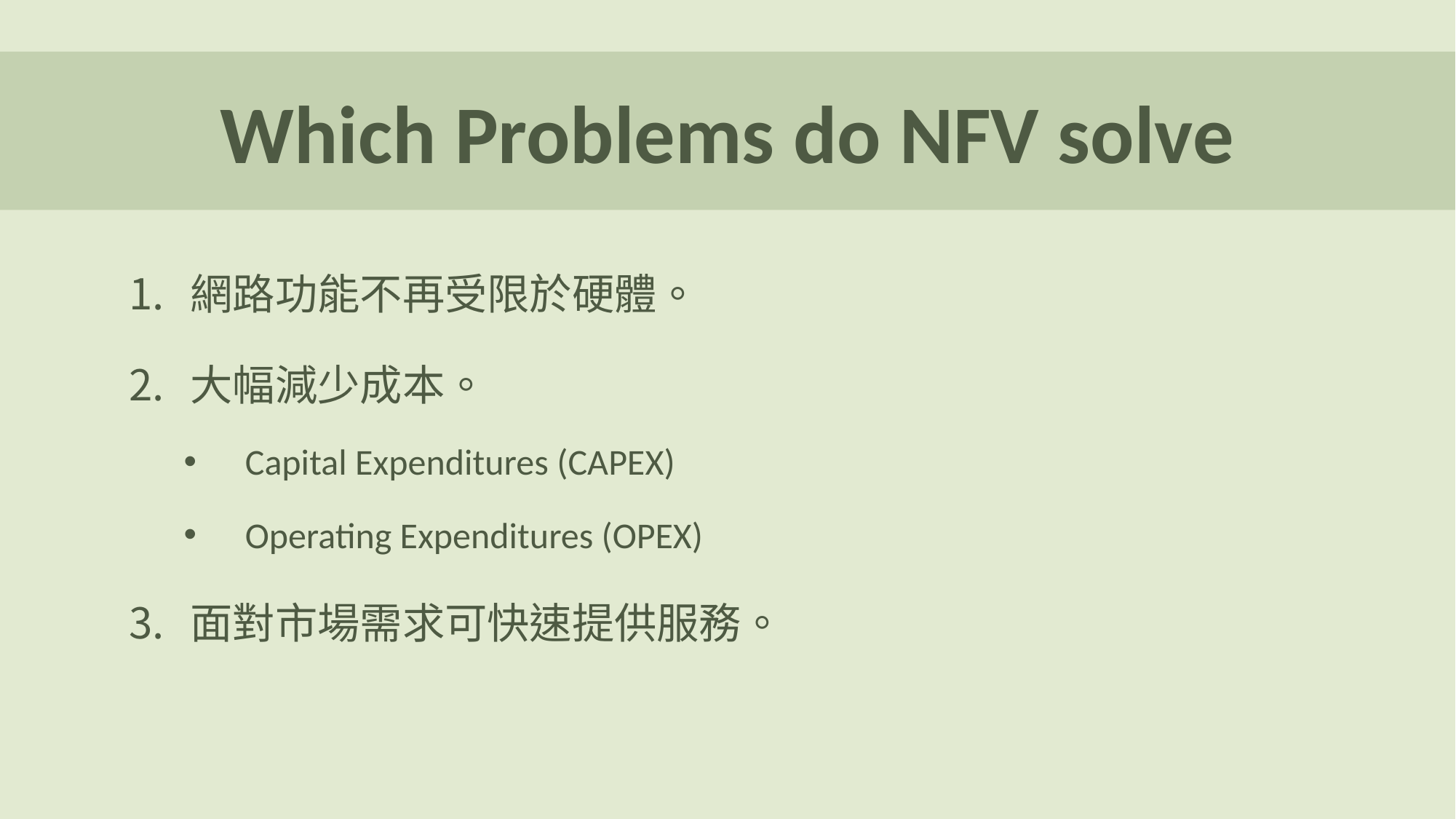

#
Which Problems do NFV solve

網路功能不再受限於硬體。
大幅減少成本。
Capital Expenditures (CAPEX)
Operating Expenditures (OPEX)
面對市場需求可快速提供服務。
3